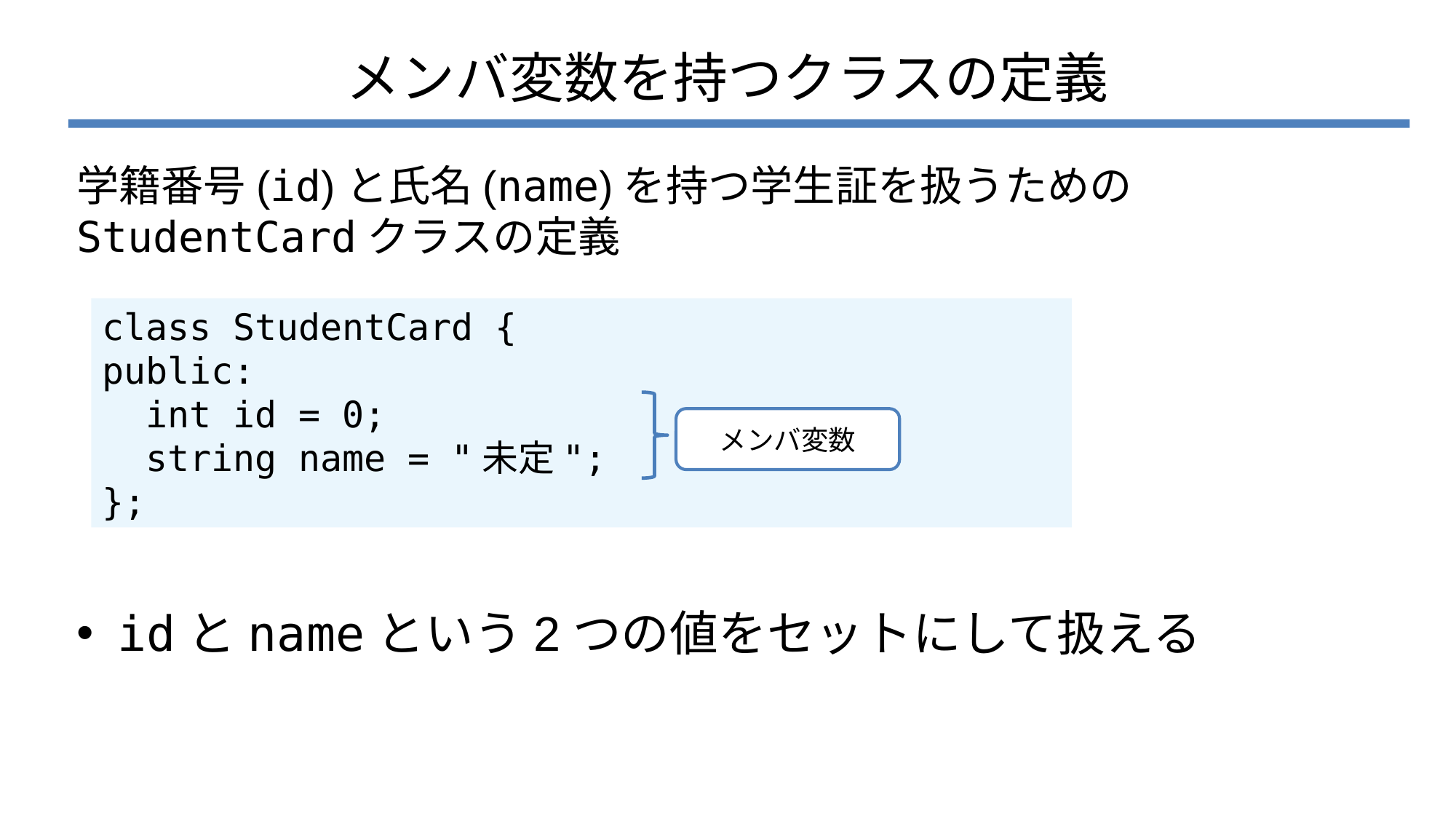

# メンバ変数を持つクラスの定義
学籍番号(id)と氏名(name)を持つ学生証を扱うためのStudentCardクラスの定義
class StudentCard {
public:
  int id = 0;
  string name = "未定";
};

メンバ変数
idとnameという2つの値をセットにして扱える